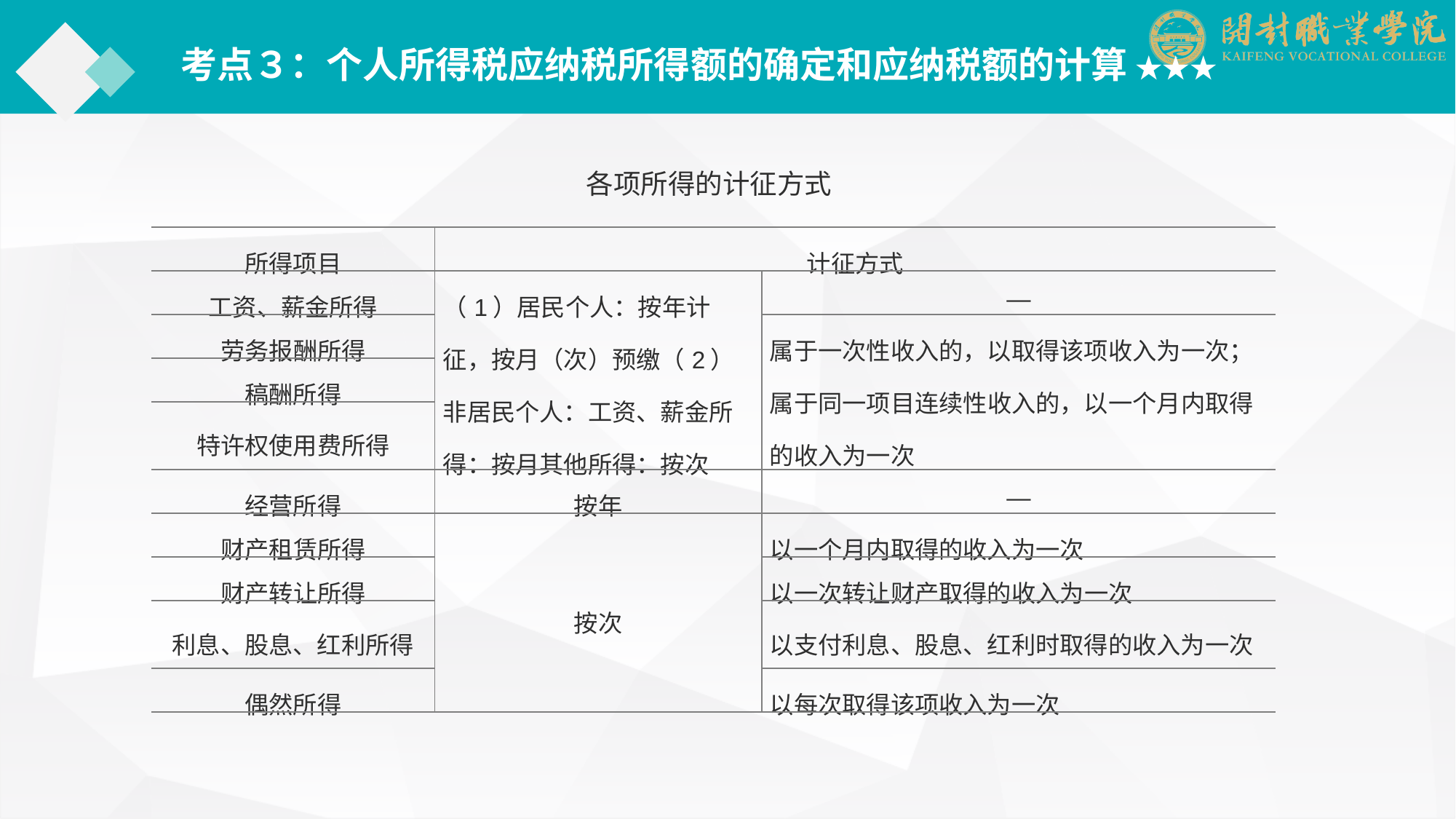

考点３：个人所得税应纳税所得额的确定和应纳税额的计算 ★★★
各项所得的计征方式
| 所得项目 | 计征方式 |  |
| --- | --- | --- |
| 工资、薪金所得 | （1）居民个人：按年计征，按月（次）预缴（2）非居民个人：工资、薪金所得：按月其他所得：按次 | — |
| 劳务报酬所得 |  | 属于一次性收入的，以取得该项收入为一次；属于同一项目连续性收入的，以一个月内取得的收入为一次 |
| 稿酬所得 |  |  |
| 特许权使用费所得 |  |  |
| 经营所得 | 按年 | — |
| 财产租赁所得 | 按次 | 以一个月内取得的收入为一次 |
| 财产转让所得 |  | 以一次转让财产取得的收入为一次 |
| 利息、股息、红利所得 |  | 以支付利息、股息、红利时取得的收入为一次 |
| 偶然所得 |  | 以每次取得该项收入为一次 |